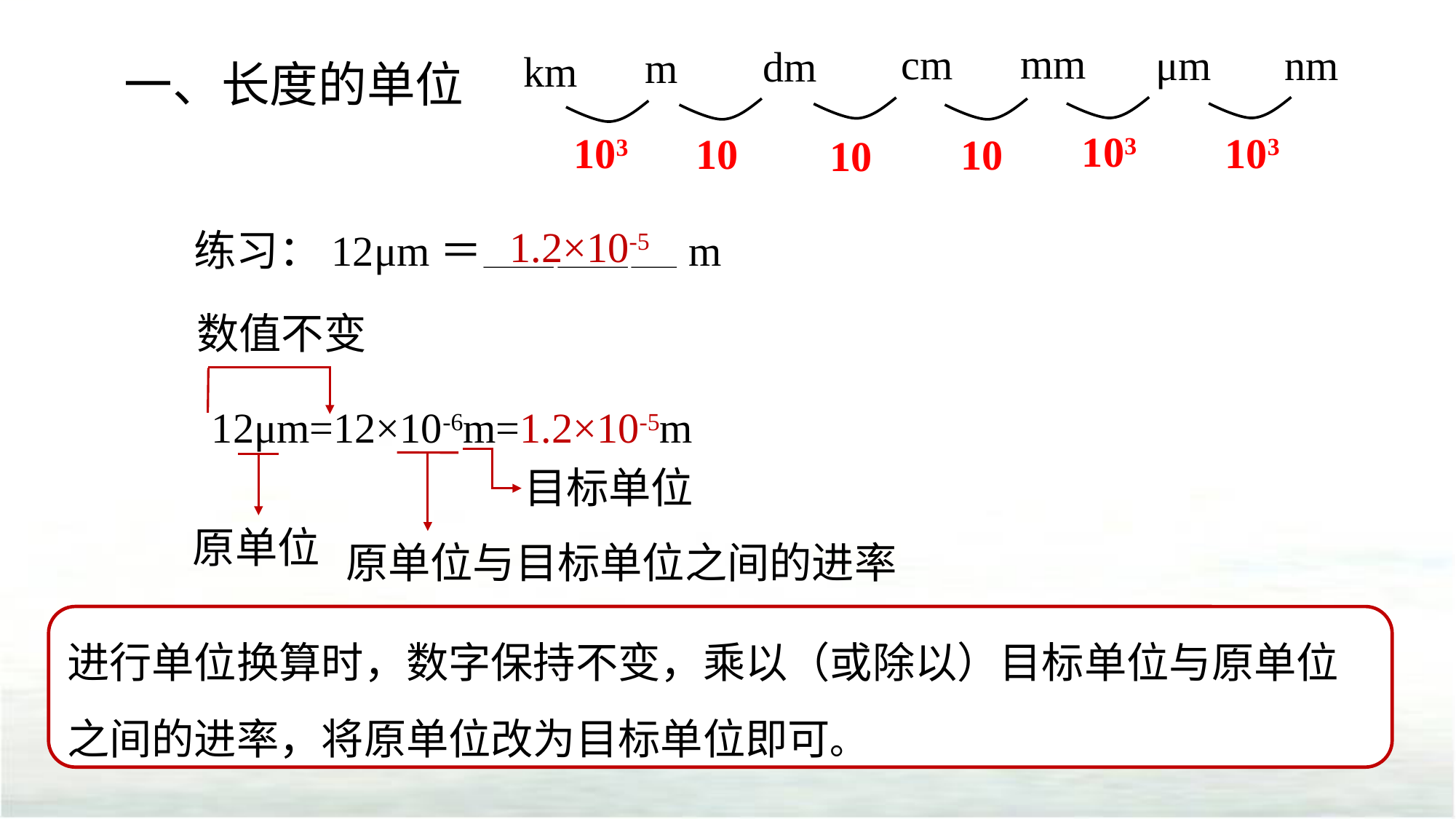

mm
cm
μm
nm
dm
m
km

103
103
103
10
10
10
一、长度的单位
1.2×10-5
练习：12μm＝————————m
数值不变
12μm=12×10-6m=1.2×10-5m
目标单位
原单位
原单位与目标单位之间的进率
进行单位换算时，数字保持不变，乘以（或除以）目标单位与原单位之间的进率，将原单位改为目标单位即可。